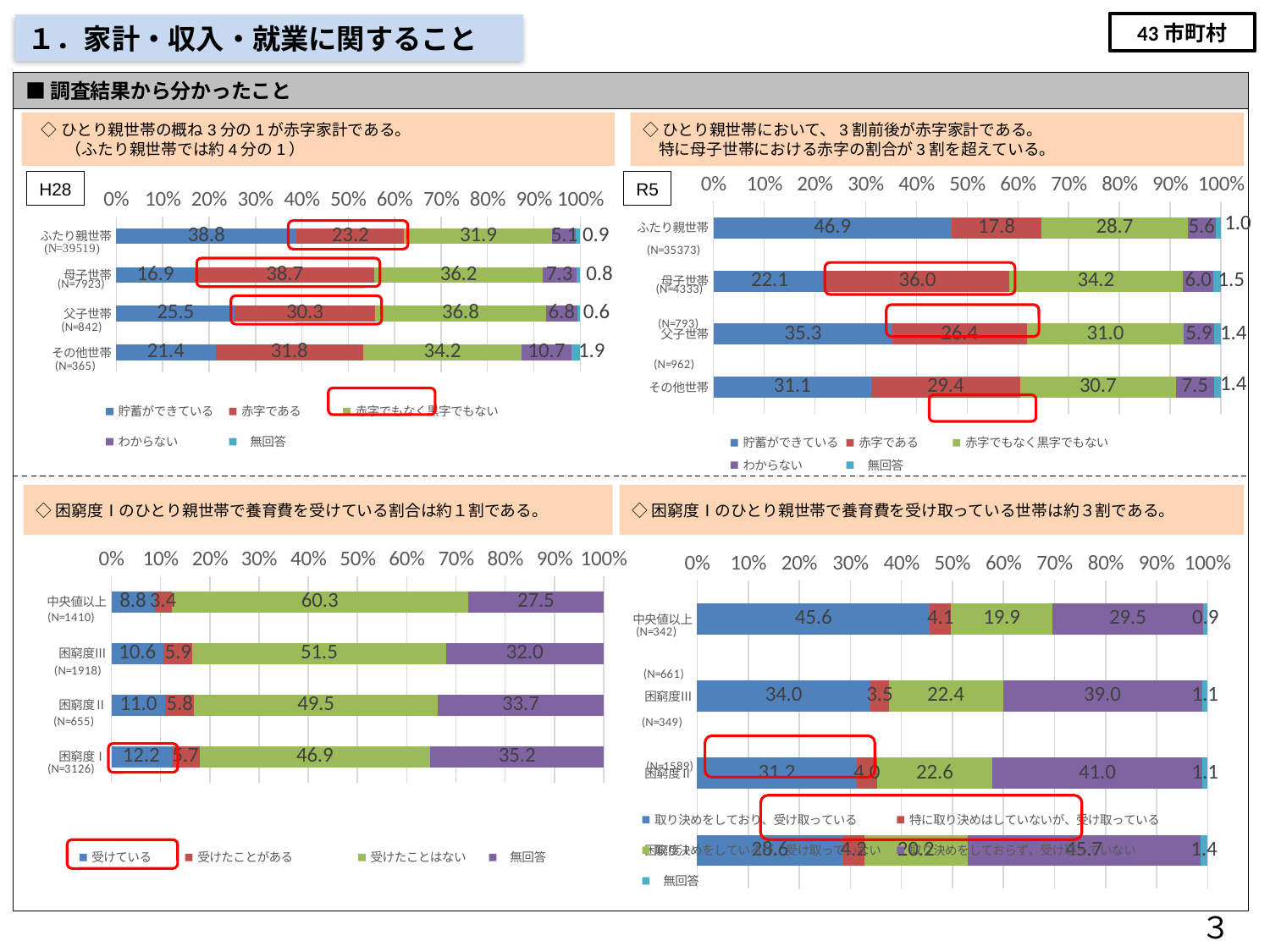

１．家計・収入・就業に関すること
43市町村
■調査結果から分かったこと

  ◇ひとり親世帯の概ね3分の1が赤字家計である。
　　（ふたり親世帯では約4分の1）
◇ひとり親世帯において、3割前後が赤字家計である。
　特に母子世帯における赤字の割合が3割を超えている。

### Chart

| Category | 貯蓄ができている | 赤字である           | 赤字でもなく黒字でもない                 | わからない           |   無回答             |
|---|---|---|---|---|---|
| ふたり親世帯 | 38.8 | 23.2 | 31.9 | 5.1 | 0.9 |
| 母子世帯 | 16.9 | 38.7 | 36.2 | 7.3 | 0.8 |
| 父子世帯 | 25.5 | 30.3 | 36.8 | 6.8 | 0.6 |
| その他世帯 | 21.4 | 31.8 | 34.2 | 10.7 | 1.9 |

### Chart

| Category | 貯蓄ができている | 赤字である           | 赤字でもなく黒字でもない                 | わからない           |   無回答             |
|---|---|---|---|---|---|
| ふたり親世帯 | 46.9 | 17.8 | 28.7 | 5.6 | 1.0 |
| 母子世帯 | 22.1 | 36.0 | 34.2 | 6.0 | 1.5 |
| 父子世帯 | 35.3 | 26.4 | 31.0 | 5.9 | 1.4 |
| その他世帯 | 31.1 | 29.4 | 30.7 | 7.5 | 1.4 |
H28
R5

◇困窮度Ⅰのひとり親世帯で養育費を受けている割合は約１割である。
◇困窮度Ⅰのひとり親世帯で養育費を受け取っている世帯は約３割である。

### Chart

| Category | 受けている       | 受けたことがある                   | 受けたことはない   |   無回答             |
|---|---|---|---|---|
| 中央値以上 | 8.8 | 3.4 | 60.3 | 27.5 |
| 困窮度Ⅲ | 10.6 | 5.9 | 51.5 | 32.0 |
| 困窮度Ⅱ | 11.0 | 5.8 | 49.5 | 33.7 |
| 困窮度Ⅰ | 12.2 | 5.7 | 46.9 | 35.2 |

### Chart

| Category | 取り決めをしており、受け取っている       | 特に取り決めはしていないが、受け取っている                   | 取り決めをしているが、受け取っていない   | 取り決めをしておらず、受け取っていない   |   無回答             |
|---|---|---|---|---|---|
| 中央値以上 | 45.6 | 4.1 | 19.9 | 29.5 | 0.9 |
| 困窮度Ⅲ | 34.0 | 3.5 | 22.4 | 39.0 | 1.1 |
| 困窮度Ⅱ | 31.2 | 4.0 | 22.6 | 41.0 | 1.1 |
| 困窮度Ⅰ | 28.6 | 4.2 | 20.2 | 45.7 | 1.4 |

３